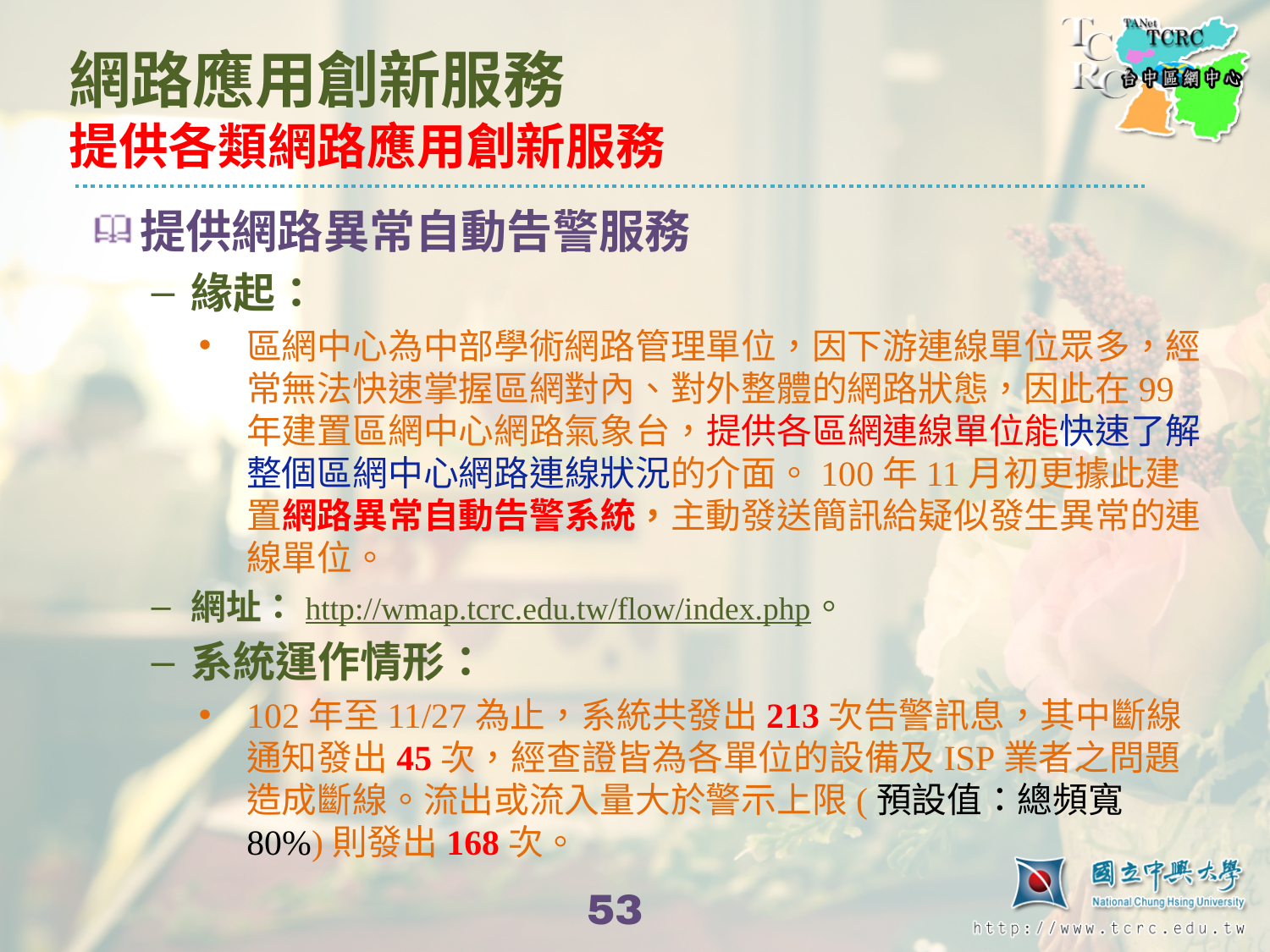

# 網路應用創新服務 提供各類網路應用創新服務
提供網路異常自動告警服務
緣起：
區網中心為中部學術網路管理單位，因下游連線單位眾多，經常無法快速掌握區網對內、對外整體的網路狀態，因此在99年建置區網中心網路氣象台，提供各區網連線單位能快速了解整個區網中心網路連線狀況的介面。100年11月初更據此建置網路異常自動告警系統，主動發送簡訊給疑似發生異常的連線單位。
網址：http://wmap.tcrc.edu.tw/flow/index.php。
系統運作情形：
102年至11/27為止，系統共發出213次告警訊息，其中斷線通知發出45次，經查證皆為各單位的設備及ISP業者之問題造成斷線。流出或流入量大於警示上限(預設值：總頻寬80%)則發出168次。